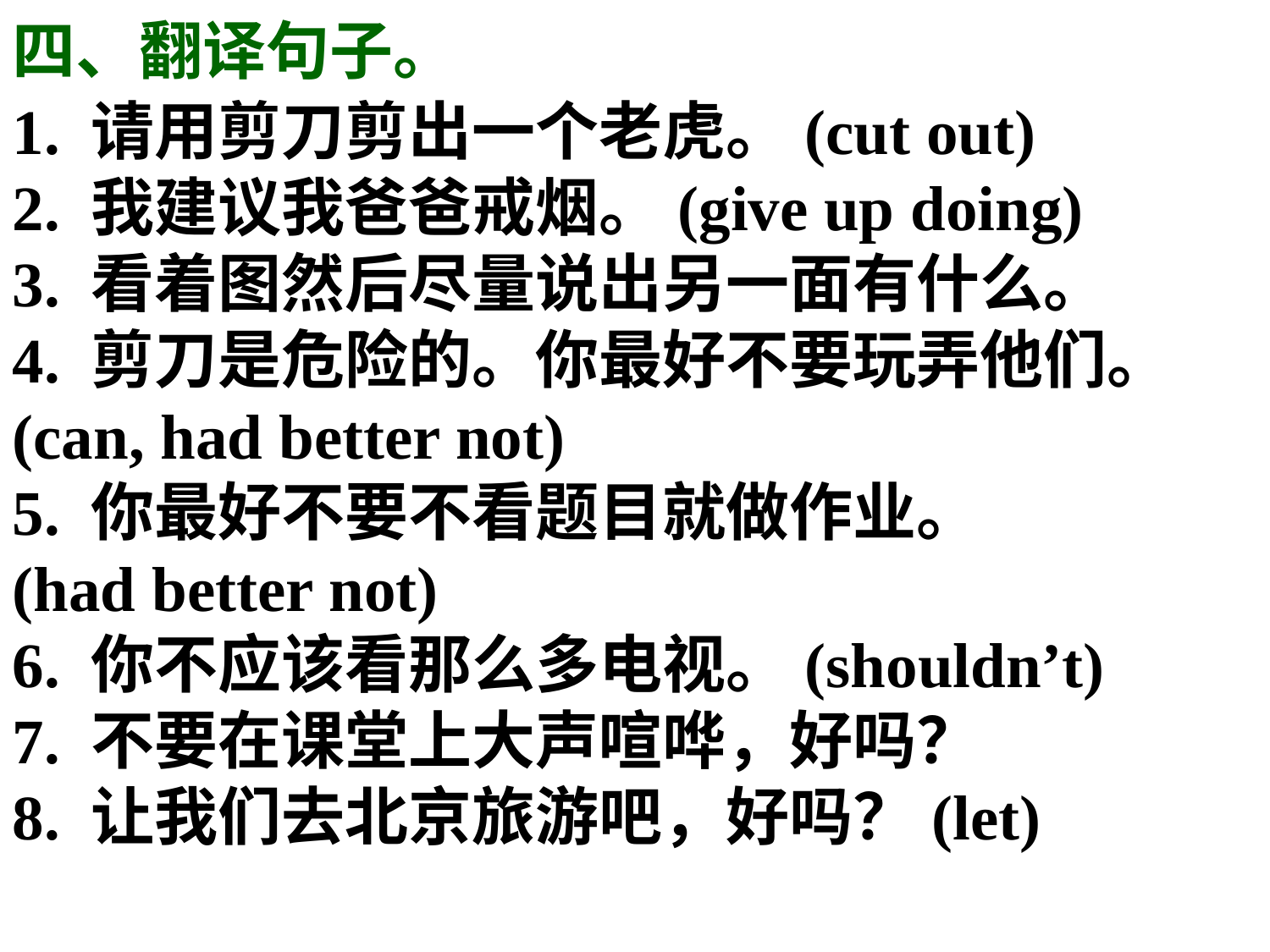

四、翻译句子。
1. 请用剪刀剪出一个老虎。(cut out)
2. 我建议我爸爸戒烟。(give up doing)
3. 看着图然后尽量说出另一面有什么。
4. 剪刀是危险的。你最好不要玩弄他们。
(can, had better not)
5. 你最好不要不看题目就做作业。
(had better not)
6. 你不应该看那么多电视。(shouldn’t)
7. 不要在课堂上大声喧哗，好吗？
8. 让我们去北京旅游吧，好吗？(let)